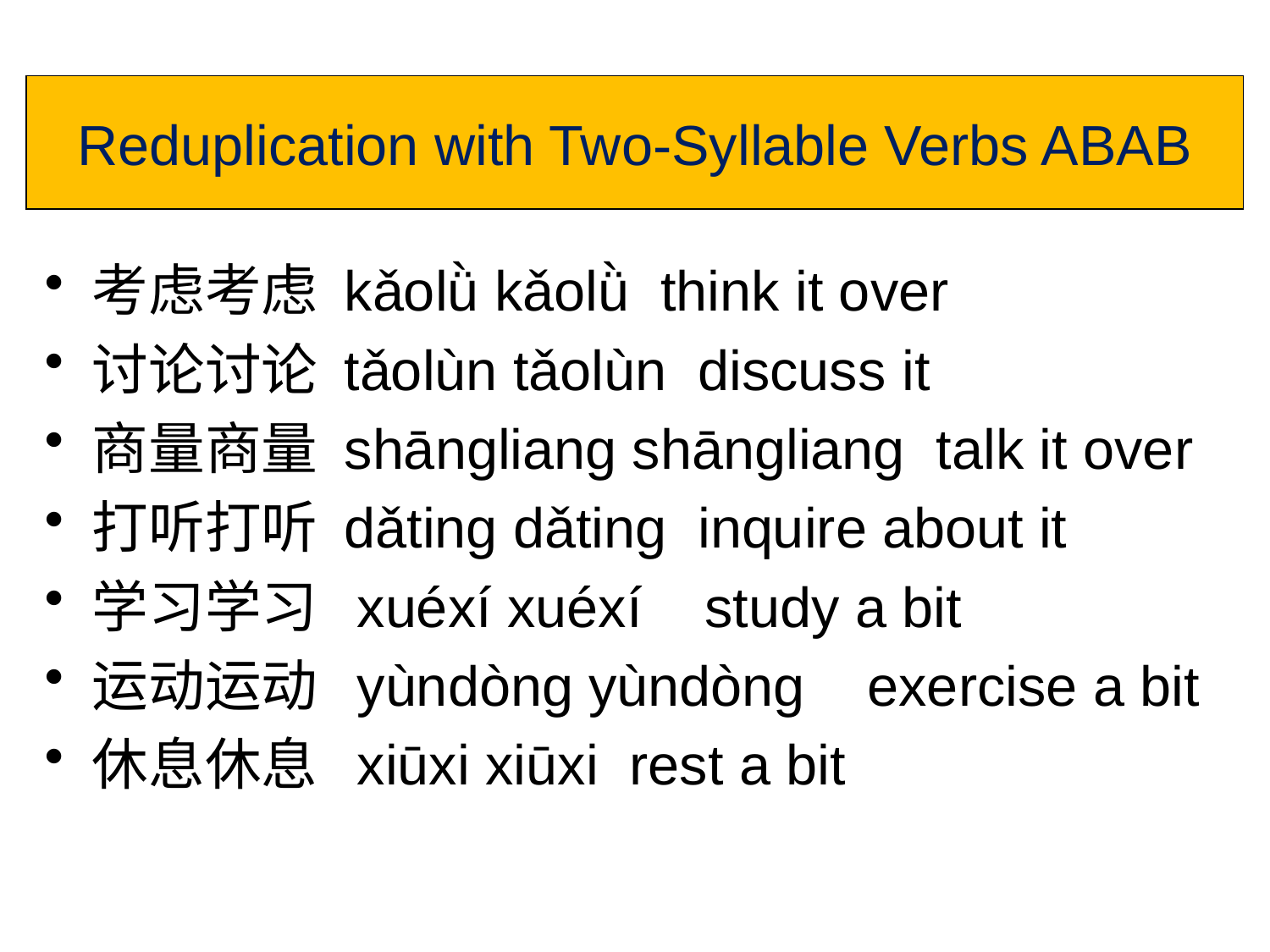

# Reduplication with Two-Syllable Verbs ABAB
考虑考虑 kǎolǜ kǎolǜ  think it over
讨论讨论 tǎolùn tǎolùn  discuss it
商量商量 shāngliang shāngliang  talk it over
打听打听 dǎting dǎting  inquire about it
学习学习  xuéxí xuéxí    study a bit
运动运动  yùndòng yùndòng    exercise a bit
休息休息  xiūxi xiūxi  rest a bit